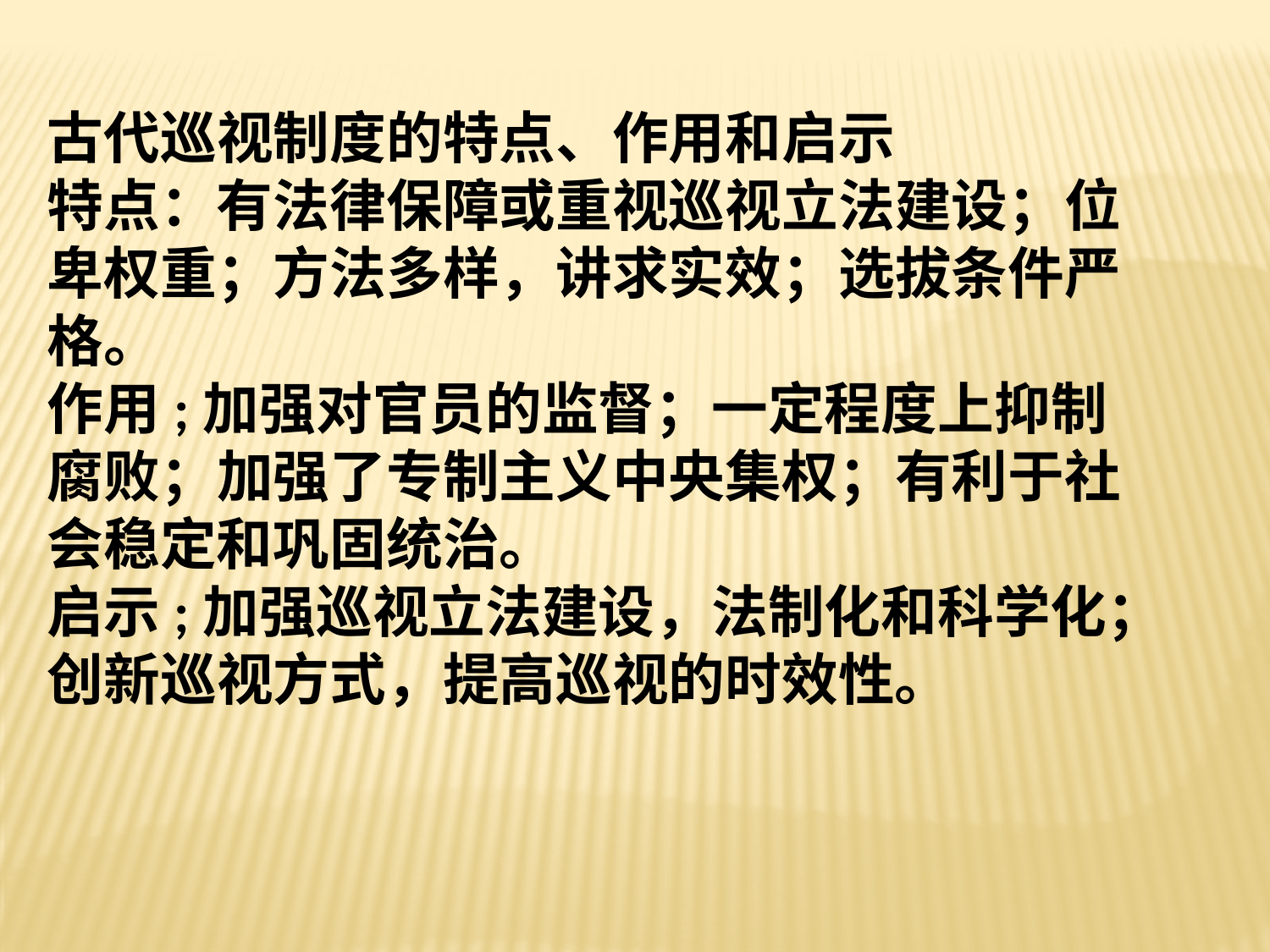

古代巡视制度的特点、作用和启示
特点：有法律保障或重视巡视立法建设；位卑权重；方法多样，讲求实效；选拔条件严格。
作用;加强对官员的监督；一定程度上抑制腐败；加强了专制主义中央集权；有利于社会稳定和巩固统治。
启示;加强巡视立法建设，法制化和科学化；创新巡视方式，提高巡视的时效性。